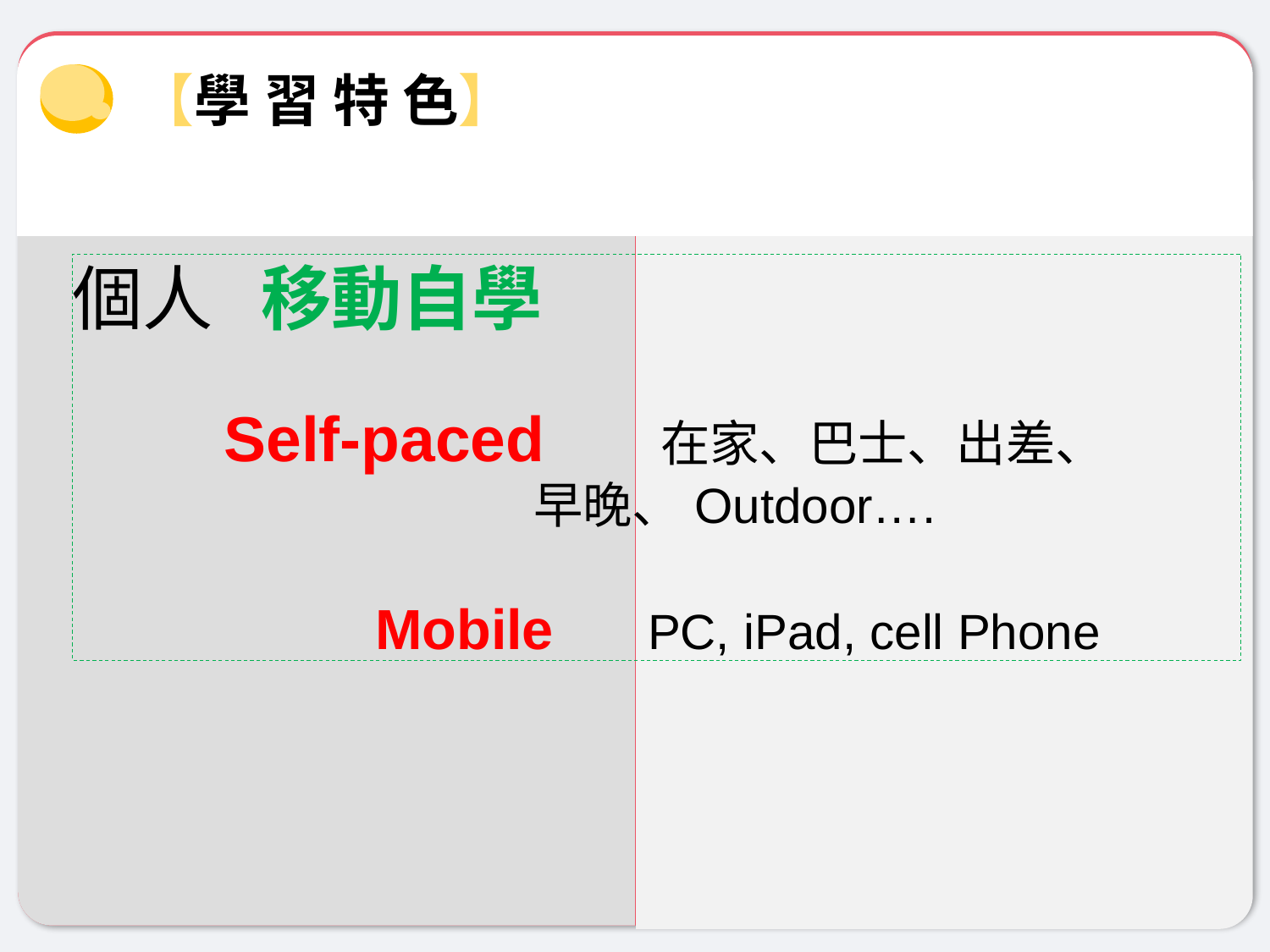

【學 習 特 色】

個人   移動自學
           Self-paced       在家、巴士、出差、
                                          早晚、Outdoor….

                      Mobile      PC, iPad, cell Phone